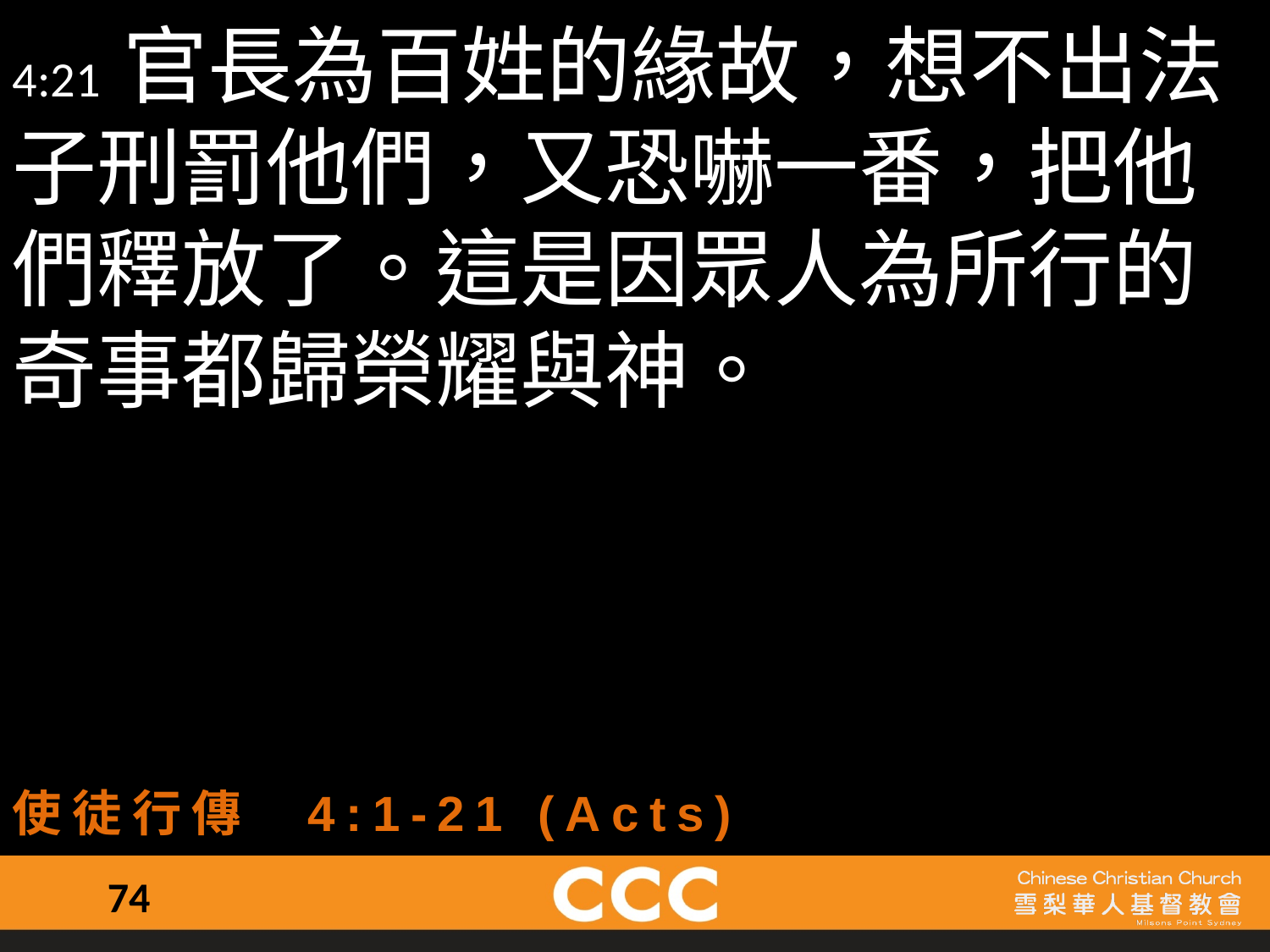

4:21 官長為百姓的緣故，想不出法子刑罰他們，又恐嚇一番，把他們釋放了。這是因眾人為所行的奇事都歸榮耀與神。

使徒行傳  4:1-21 (Acts)
74